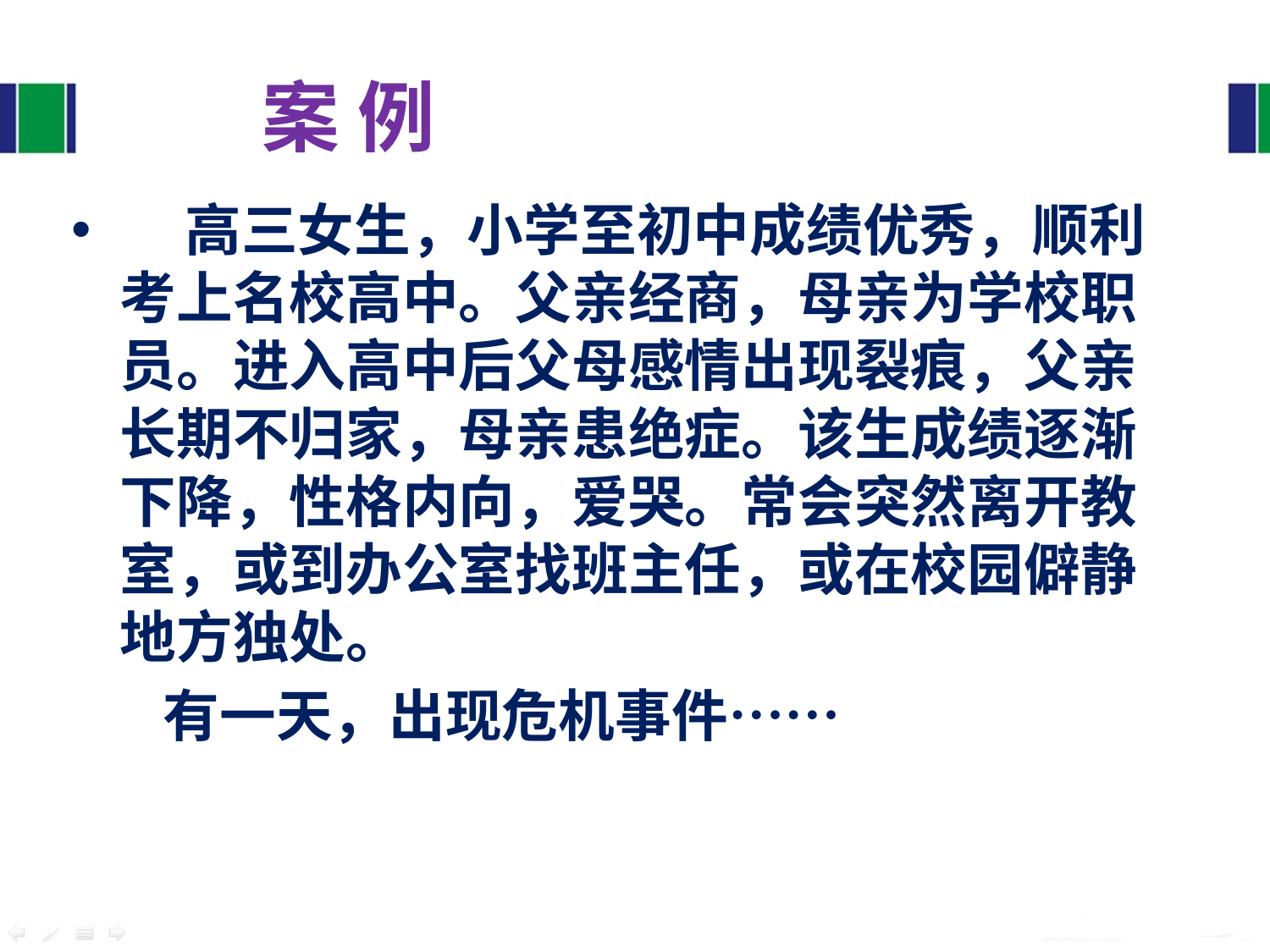

# 案 例
    高三女生，小学至初中成绩优秀，顺利考上名校高中。父亲经商，母亲为学校职员。进入高中后父母感情出现裂痕，父亲长期不归家，母亲患绝症。该生成绩逐渐下降，性格内向，爱哭。常会突然离开教室，或到办公室找班主任，或在校园僻静地方独处。
      有一天，出现危机事件……

78